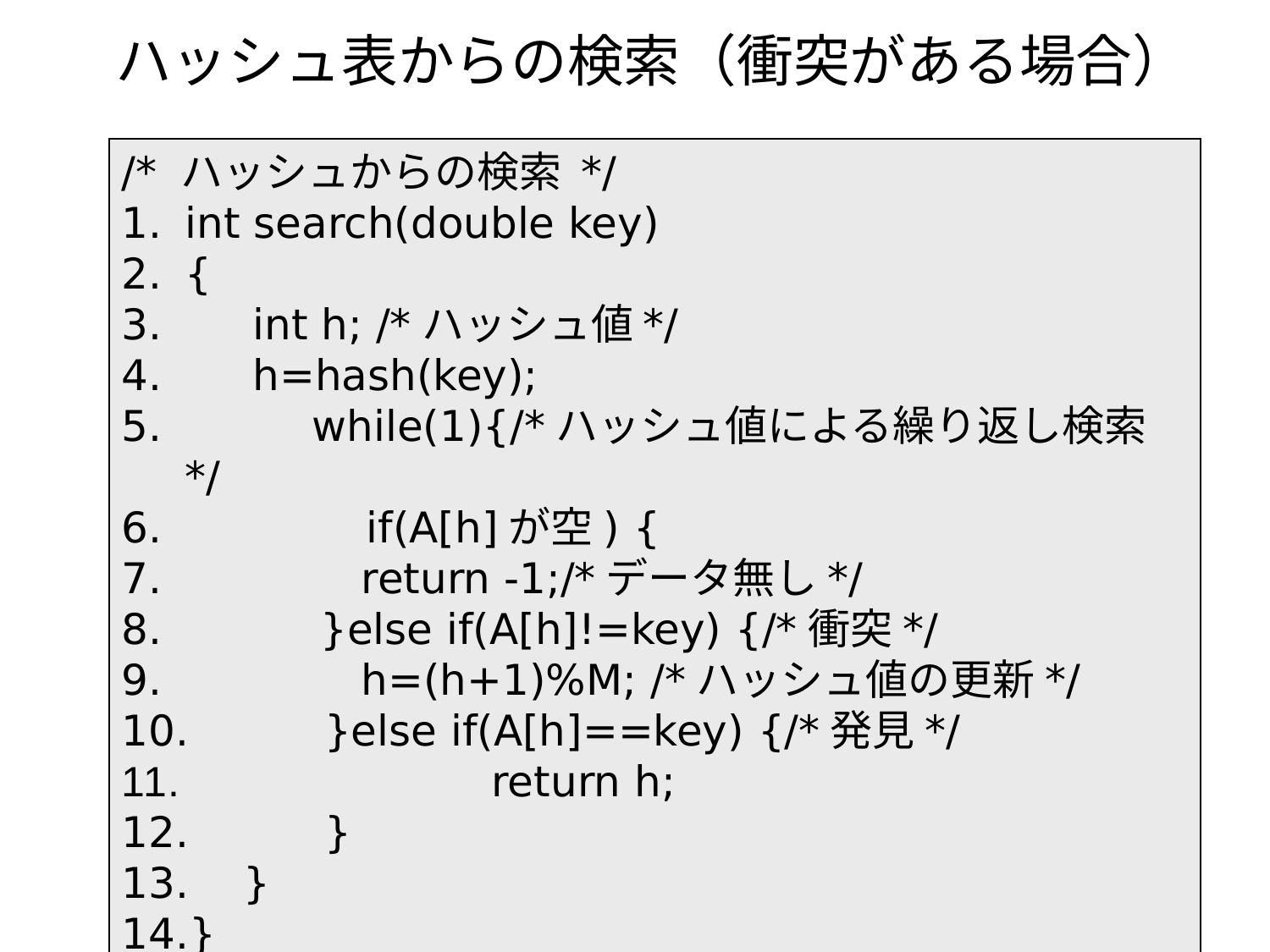

# ハッシュ表からの検索（衝突がある場合）
/* ハッシュからの検索 */
int search(double key)
{
     int h; /*ハッシュ値*/
     h=hash(key);
 	while(1){/*ハッシュ値による繰り返し検索*/
 	    if(A[h]が空) {
             return -1;/*データ無し*/
          }else if(A[h]!=key) {/*衝突*/
             h=(h+1)%M; /*ハッシュ値の更新*/
          }else if(A[h]==key) {/*発見*/
　　　　　　　return h;
          }
    }
}
75